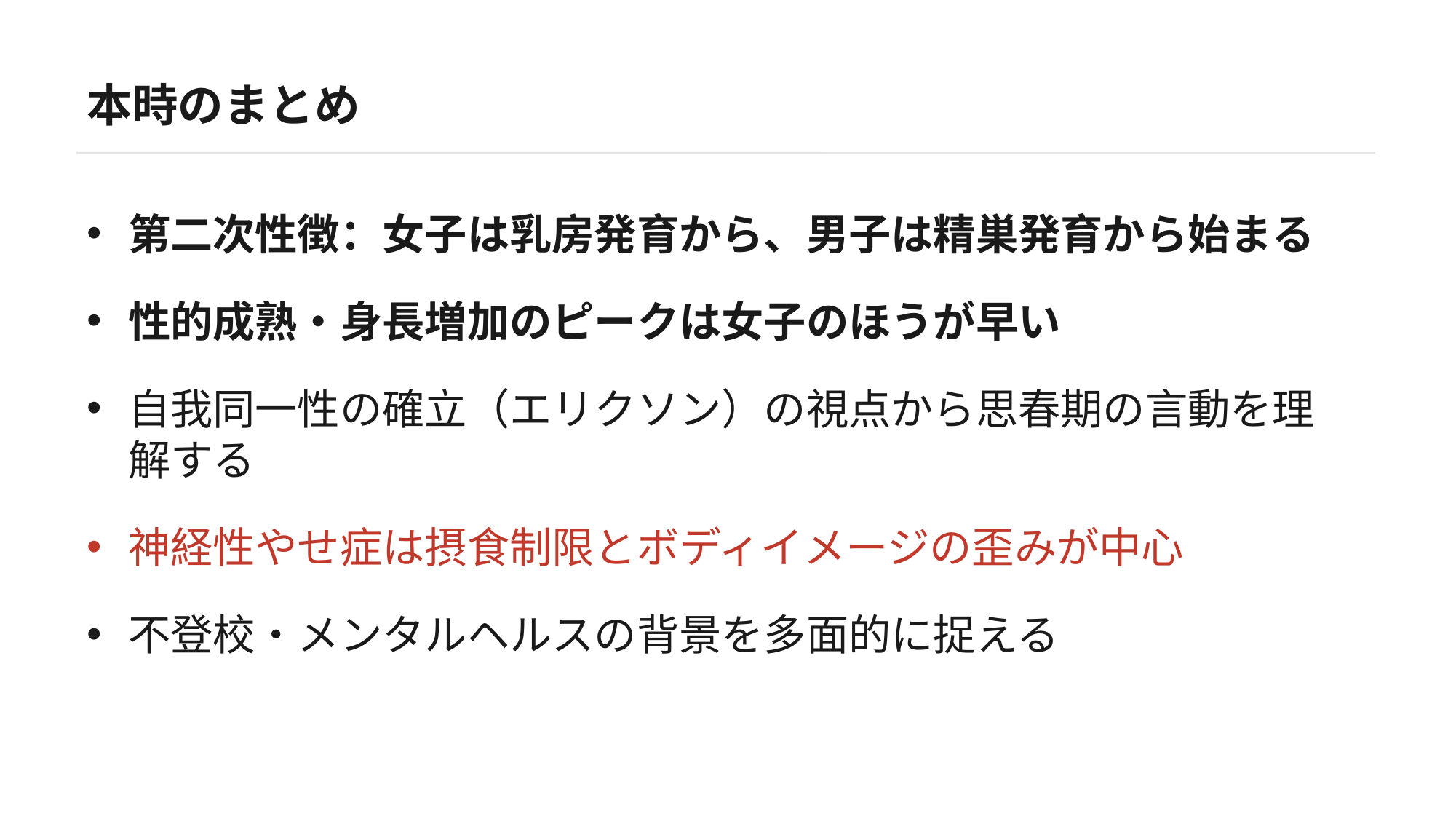

本時のまとめ

第二次性徴：女子は乳房発育から、男子は精巣発育から始まる
性的成熟・身長増加のピークは女子のほうが早い
自我同一性の確立（エリクソン）の視点から思春期の言動を理解する
神経性やせ症は摂食制限とボディイメージの歪みが中心
不登校・メンタルヘルスの背景を多面的に捉える